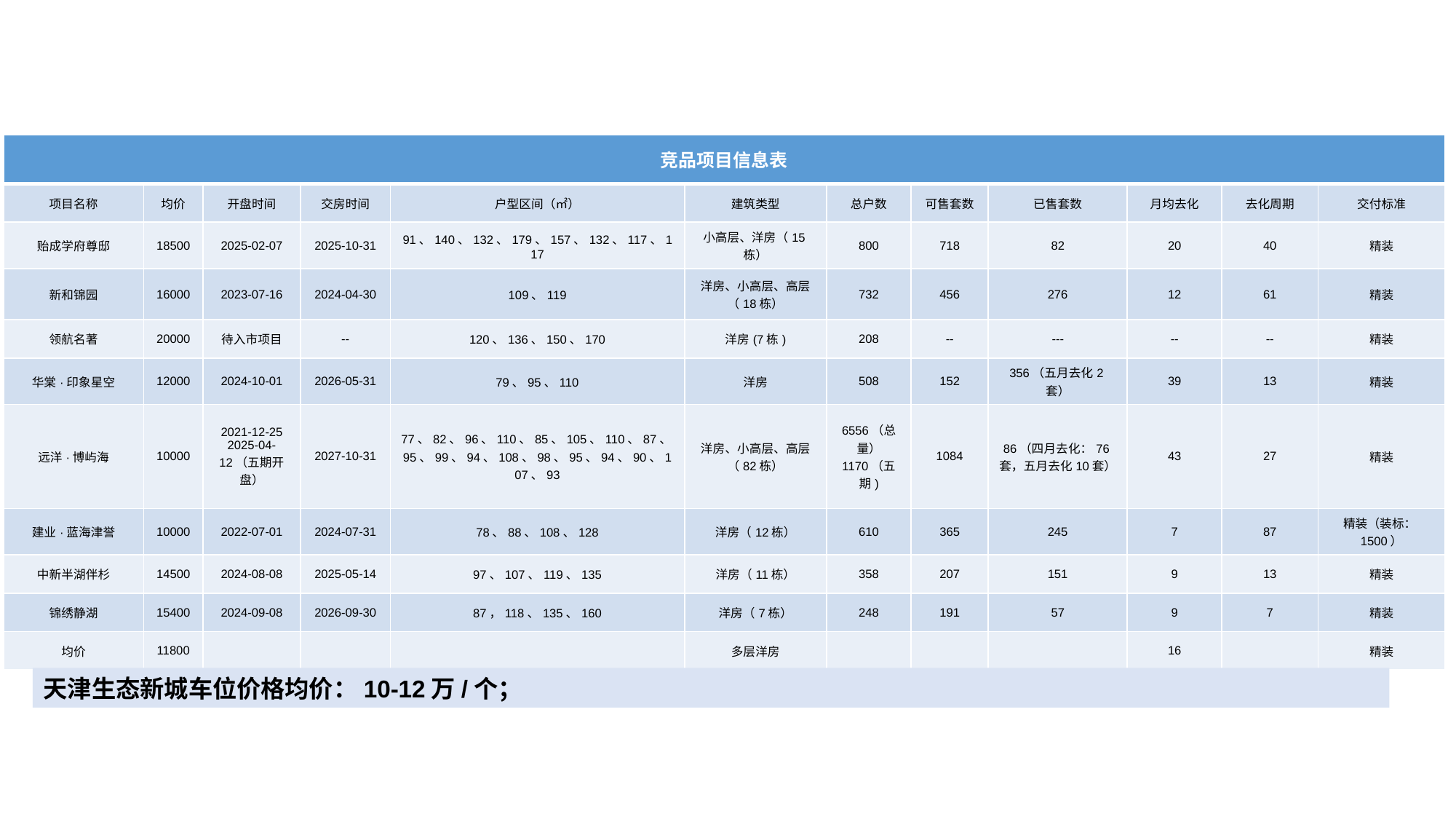

| 竞品项目信息表 |  |  |  |  |  |  |  |  |  |  |  |
| --- | --- | --- | --- | --- | --- | --- | --- | --- | --- | --- | --- |
| 项目名称 | 均价 | 开盘时间 | 交房时间 | 户型区间（㎡） | 建筑类型 | 总户数 | 可售套数 | 已售套数 | 月均去化 | 去化周期 | 交付标准 |
| 贻成学府尊邸 | 18500 | 2025-02-07 | 2025-10-31 | 91、140、132、179、157、132、117、117 | 小高层、洋房（15栋） | 800 | 718 | 82 | 20 | 40 | 精装 |
| 新和锦园 | 16000 | 2023-07-16 | 2024-04-30 | 109、119 | 洋房、小高层、高层（18栋） | 732 | 456 | 276 | 12 | 61 | 精装 |
| 领航名著 | 20000 | 待入市项目 | -- | 120、136、150、170 | 洋房(7栋) | 208 | -- | --- | -- | -- | 精装 |
| 华棠·印象星空 | 12000 | 2024-10-01 | 2026-05-31 | 79、95、110 | 洋房 | 508 | 152 | 356（五月去化2套） | 39 | 13 | 精装 |
| 远洋·博屿海 | 10000 | 2021-12-25 2025-04-12（五期开盘） | 2027-10-31 | 77、82、96、110、85、105、110、87、95、99、94、108、98、95、94、90、107、93 | 洋房、小高层、高层（82栋） | 6556（总量） 1170（五期) | 1084 | 86（四月去化：76套，五月去化10套） | 43 | 27 | 精装 |
| 建业·蓝海津誉 | 10000 | 2022-07-01 | 2024-07-31 | 78、88、108、128 | 洋房（12栋） | 610 | 365 | 245 | 7 | 87 | 精装（装标：1500） |
| 中新半湖伴杉 | 14500 | 2024-08-08 | 2025-05-14 | 97、107、119、135 | 洋房（11栋） | 358 | 207 | 151 | 9 | 13 | 精装 |
| 锦绣静湖 | 15400 | 2024-09-08 | 2026-09-30 | 87，118、135、160 | 洋房（7栋） | 248 | 191 | 57 | 9 | 7 | 精装 |
| 均价 | 11800 |  |  |  | 多层洋房 |  |  |  | 16 |  | 精装 |
天津生态新城车位价格均价：10-12万/个；